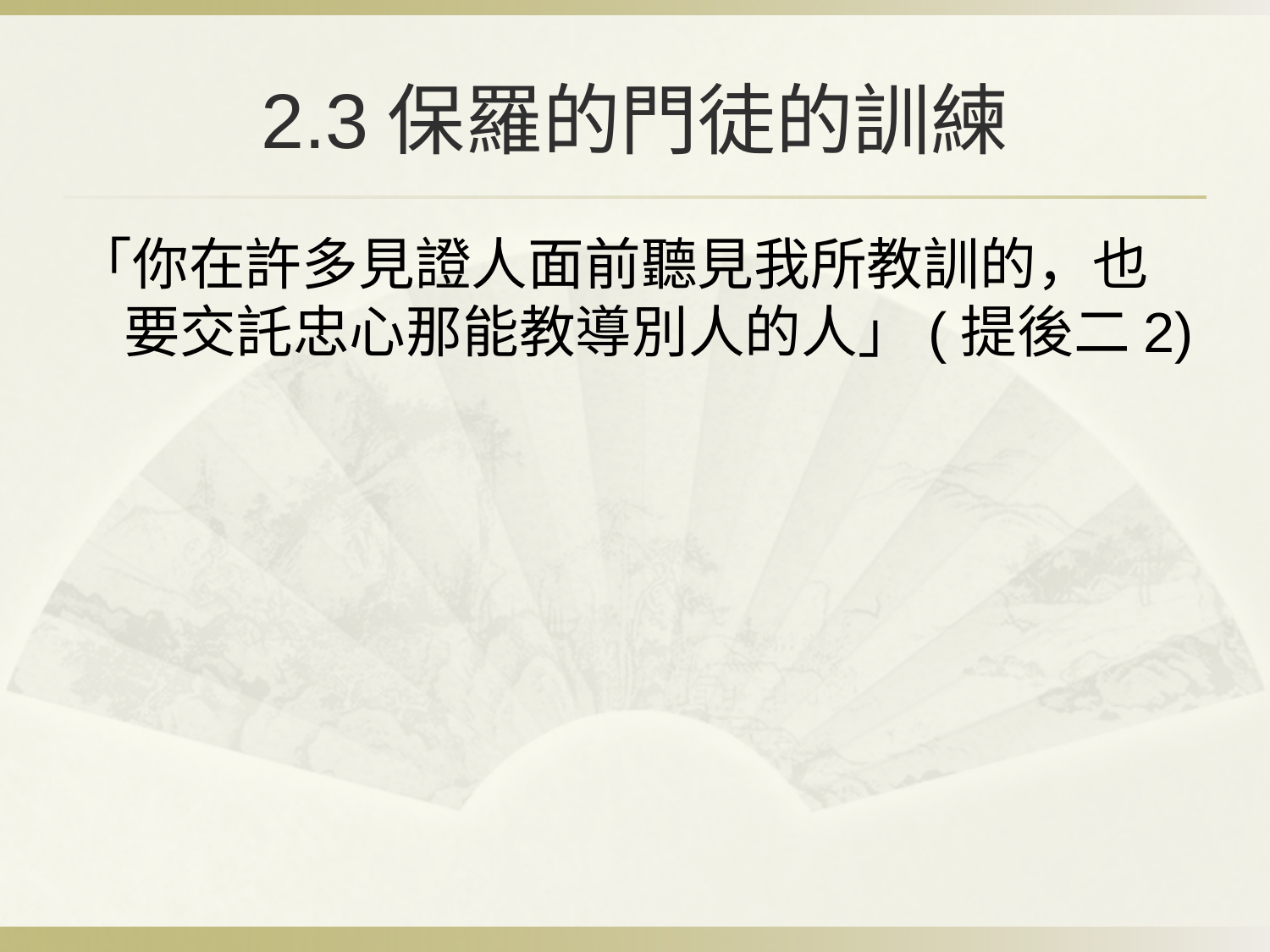

# 2.3保羅的門徒的訓練
「你在許多見證人面前聽見我所教訓的，也要交託忠心那能教導別人的人」(提後二2)